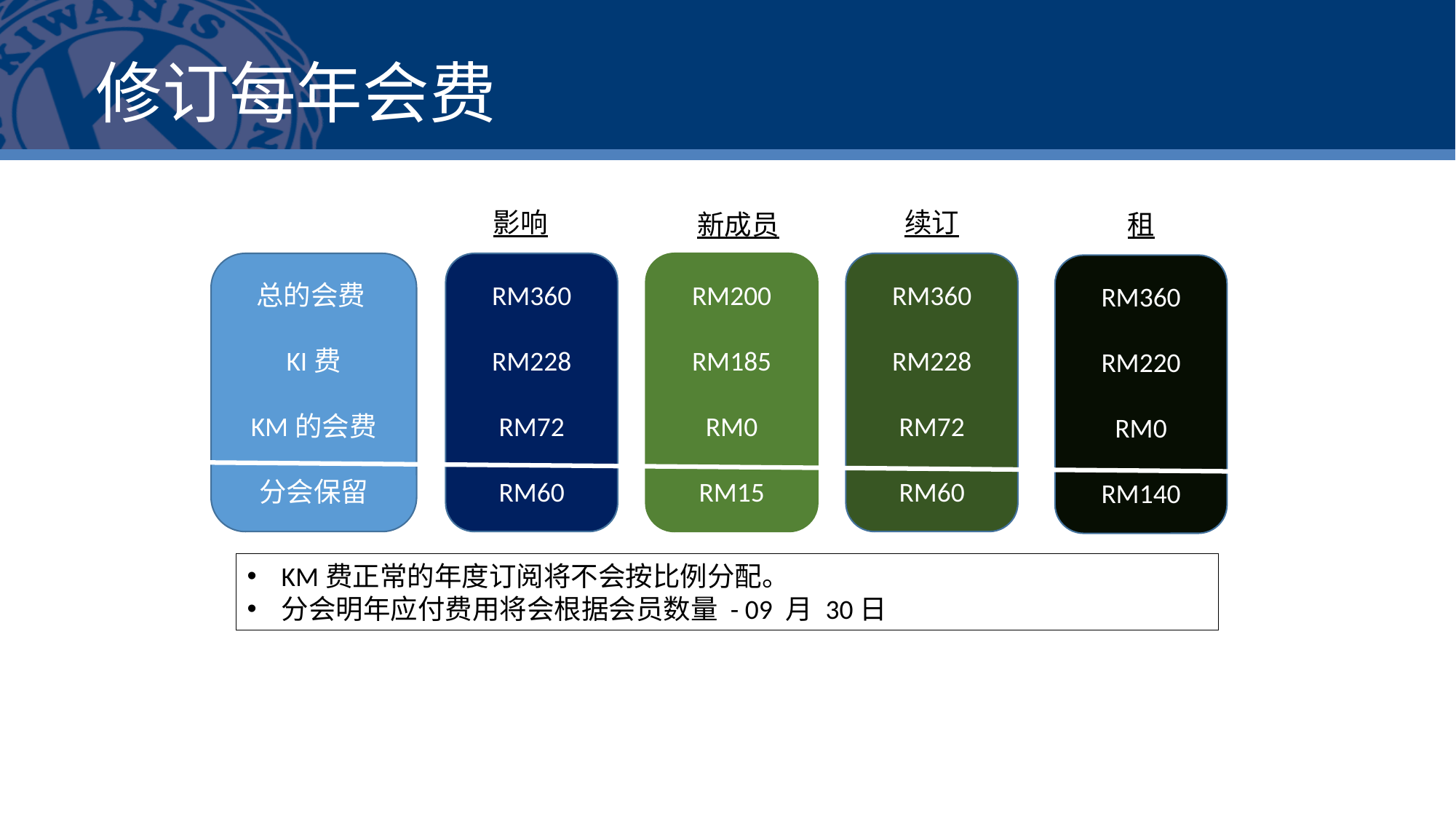

# 修订每年会费
影响
续订
租
总的会费

KI费

KM的会费

分会保留
RM360

RM228

RM72

RM60
RM200

RM185

RM0

RM15
RM360

RM228

RM72

RM60
RM360

RM220

RM0

RM140
新成员
KM费正常的年度订阅将不会按比例分配。
分会明年应付费用将会根据会员数量 - 09 月 30日